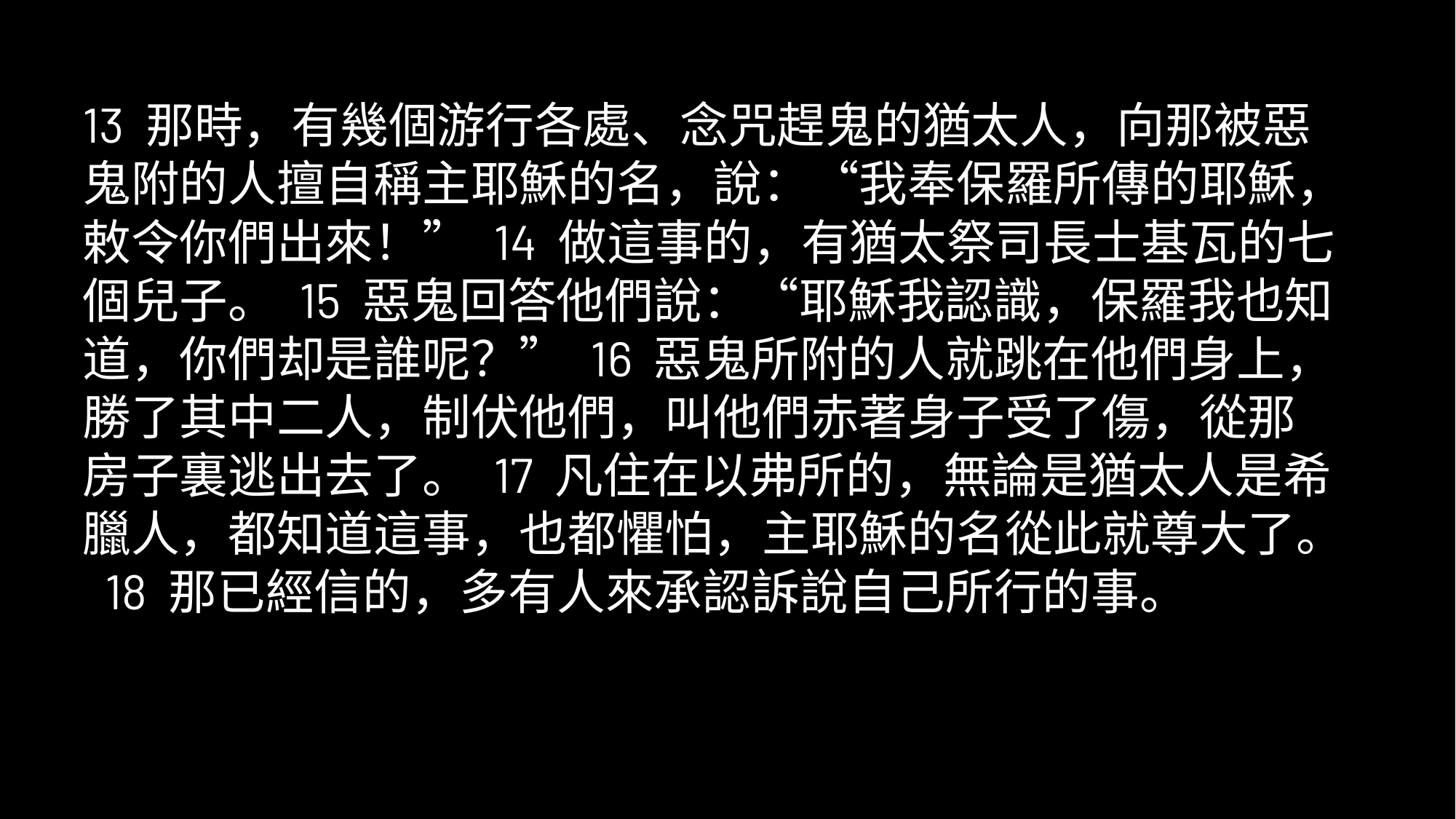

13 那時，有幾個游行各處、念咒趕鬼的猶太人，向那被惡鬼附的人擅自稱主耶穌的名，說：“我奉保羅所傳的耶穌，敕令你們出來！” 14 做這事的，有猶太祭司長士基瓦的七個兒子。 15 惡鬼回答他們說：“耶穌我認識，保羅我也知道，你們却是誰呢？” 16 惡鬼所附的人就跳在他們身上，勝了其中二人，制伏他們，叫他們赤著身子受了傷，從那房子裏逃出去了。 17 凡住在以弗所的，無論是猶太人是希臘人，都知道這事，也都懼怕，主耶穌的名從此就尊大了。 18 那已經信的，多有人來承認訴說自己所行的事。